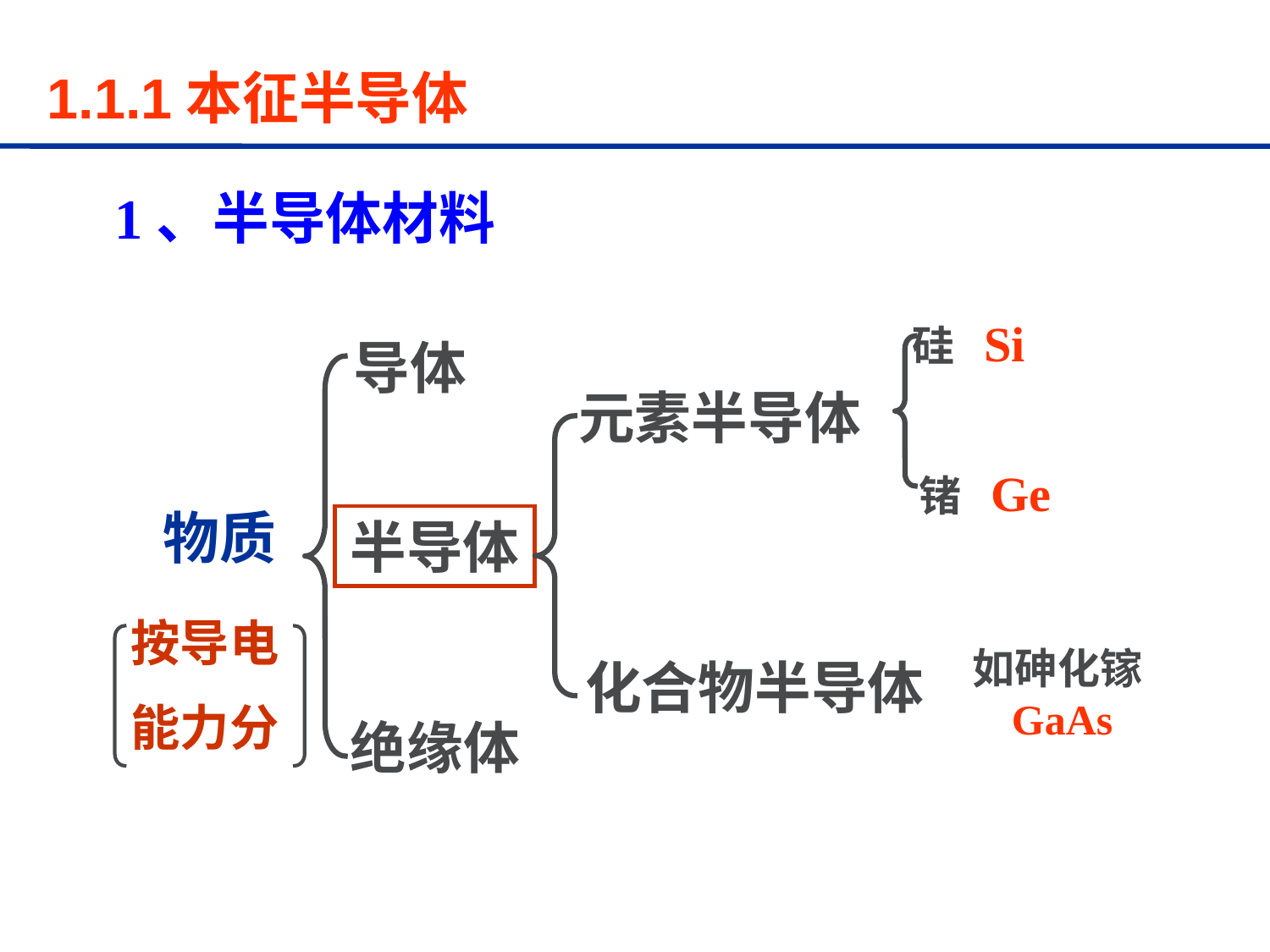

1.1.1本征半导体

1、半导体材料
硅  Si

锗  Ge
导体

绝缘体
元素半导体

化合物半导体
物质
半导体
按导电
能力分

如砷化镓GaAs